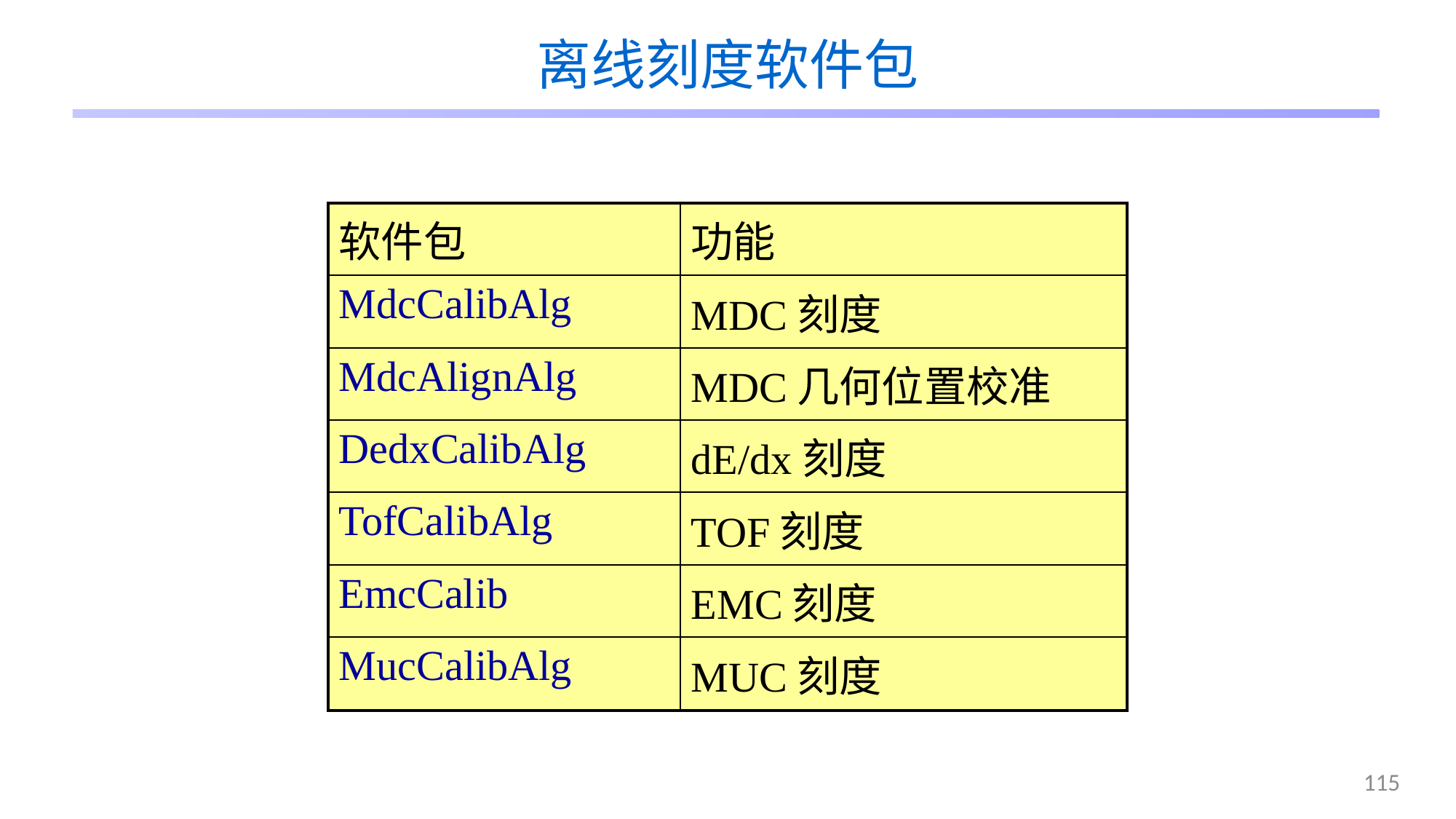

# 离线刻度软件包
| 软件包 | 功能 |
| --- | --- |
| MdcCalibAlg | MDC刻度 |
| MdcAlignAlg | MDC几何位置校准 |
| DedxCalibAlg | dE/dx刻度 |
| TofCalibAlg | TOF刻度 |
| EmcCalib | EMC刻度 |
| MucCalibAlg | MUC刻度 |
115